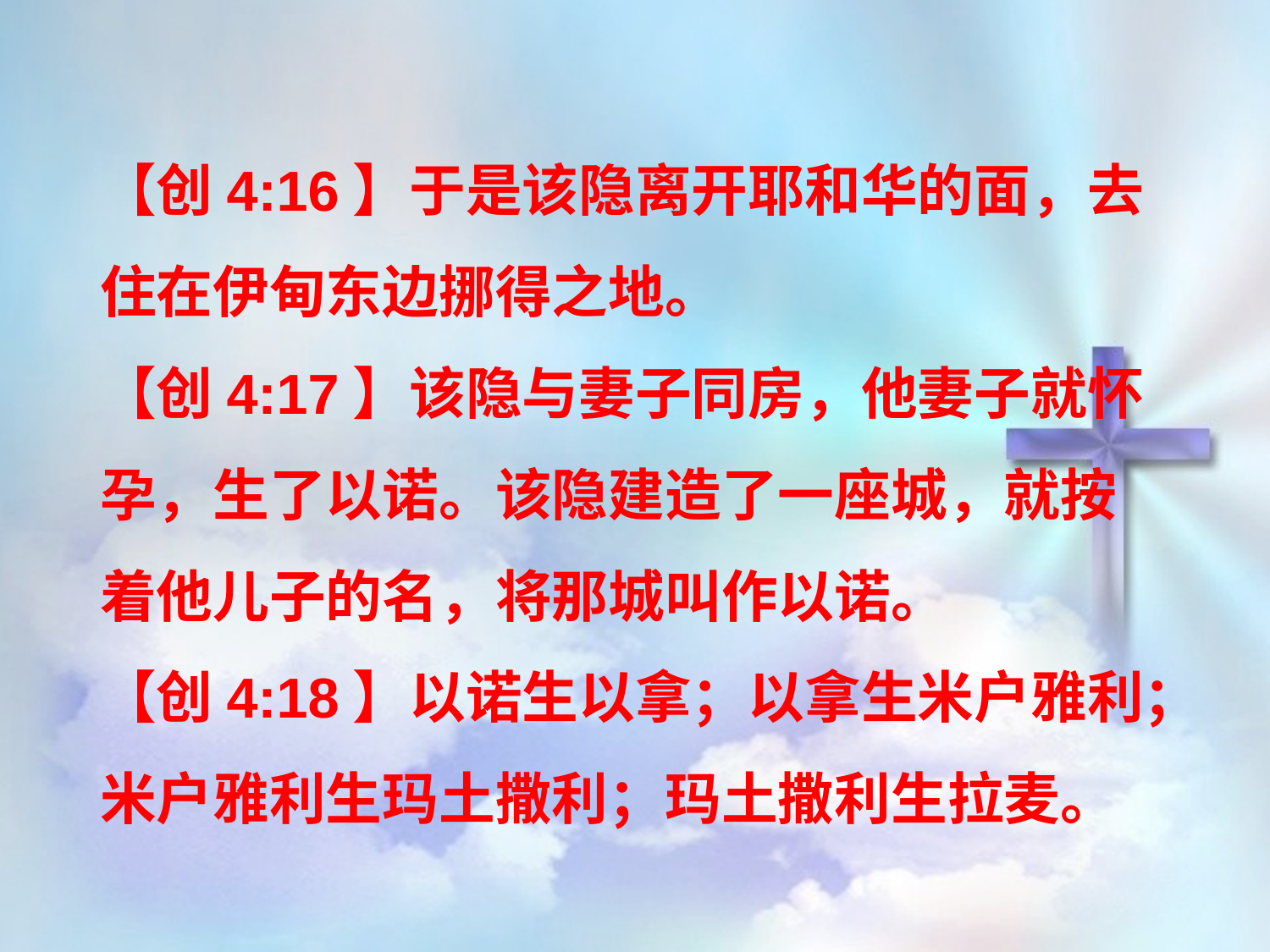

【创4:16】于是该隐离开耶和华的面，去住在伊甸东边挪得之地。
【创4:17】该隐与妻子同房，他妻子就怀孕，生了以诺。该隐建造了一座城，就按着他儿子的名，将那城叫作以诺。
【创4:18】以诺生以拿；以拿生米户雅利；米户雅利生玛土撒利；玛土撒利生拉麦。